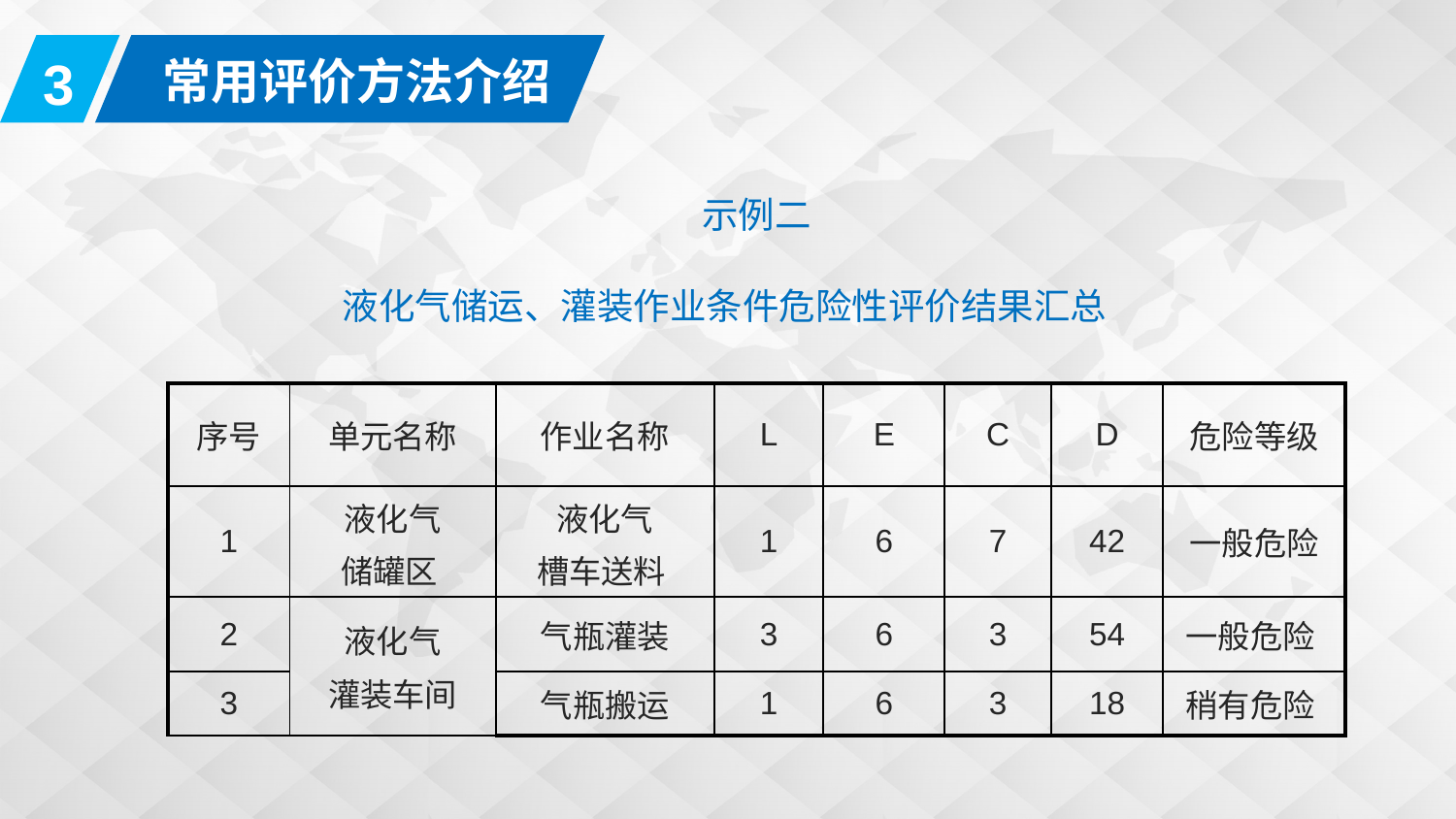

3
常用评价方法介绍
示例二
液化气储运、灌装作业条件危险性评价结果汇总
| 序号 | 单元名称 | 作业名称 | L | E | C | D | 危险等级 |
| --- | --- | --- | --- | --- | --- | --- | --- |
| 1 | 液化气 储罐区 | 液化气 槽车送料 | 1 | 6 | 7 | 42 | 一般危险 |
| 2 | 液化气 灌装车间 | 气瓶灌装 | 3 | 6 | 3 | 54 | 一般危险 |
| 3 |  | 气瓶搬运 | 1 | 6 | 3 | 18 | 稍有危险 |